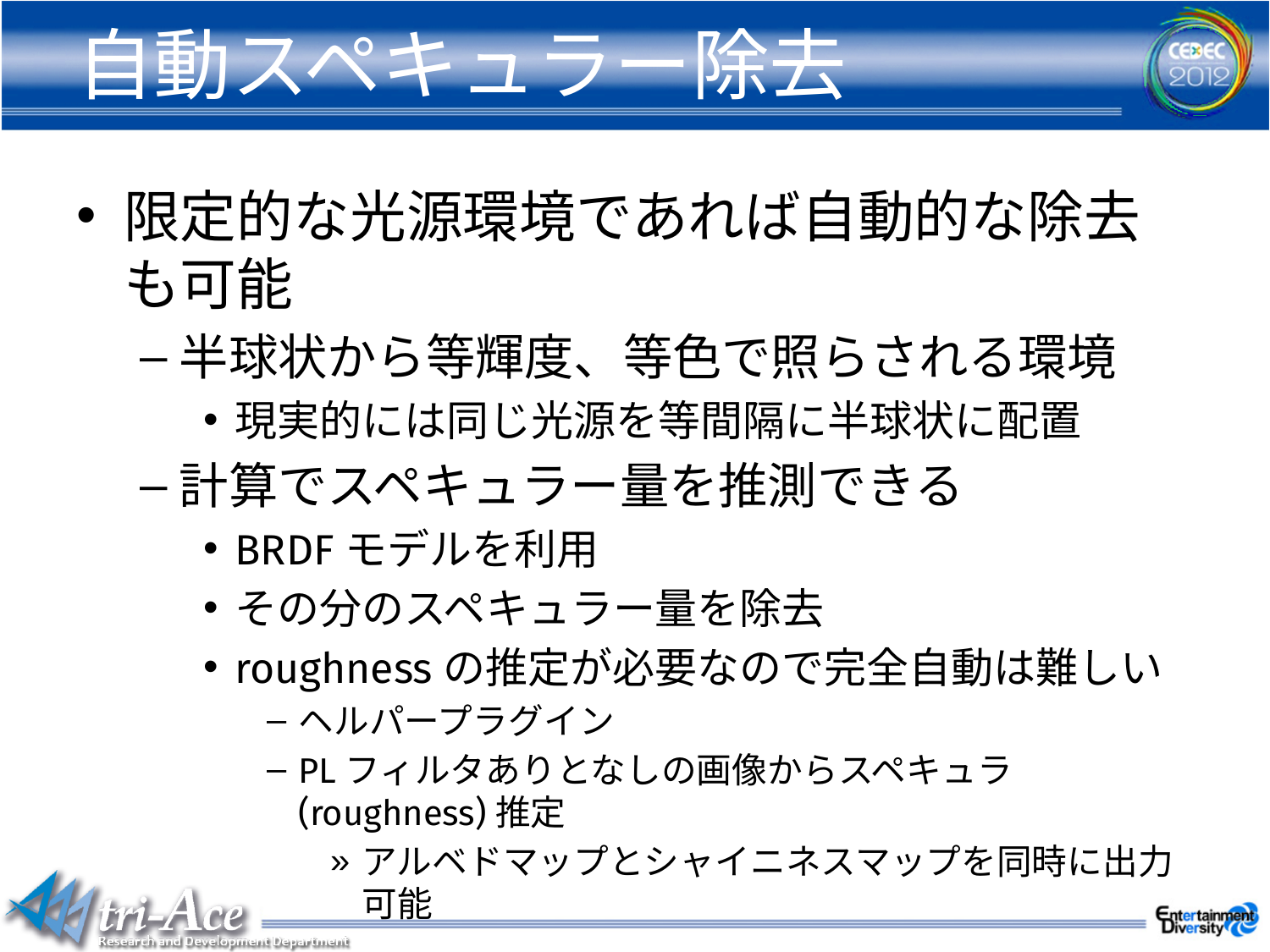

# 自動スペキュラー除去
限定的な光源環境であれば自動的な除去も可能
半球状から等輝度、等色で照らされる環境
現実的には同じ光源を等間隔に半球状に配置
計算でスペキュラー量を推測できる
BRDFモデルを利用
その分のスペキュラー量を除去
roughnessの推定が必要なので完全自動は難しい
ヘルパープラグイン
PLフィルタありとなしの画像からスペキュラ(roughness)推定
アルベドマップとシャイニネスマップを同時に出力可能